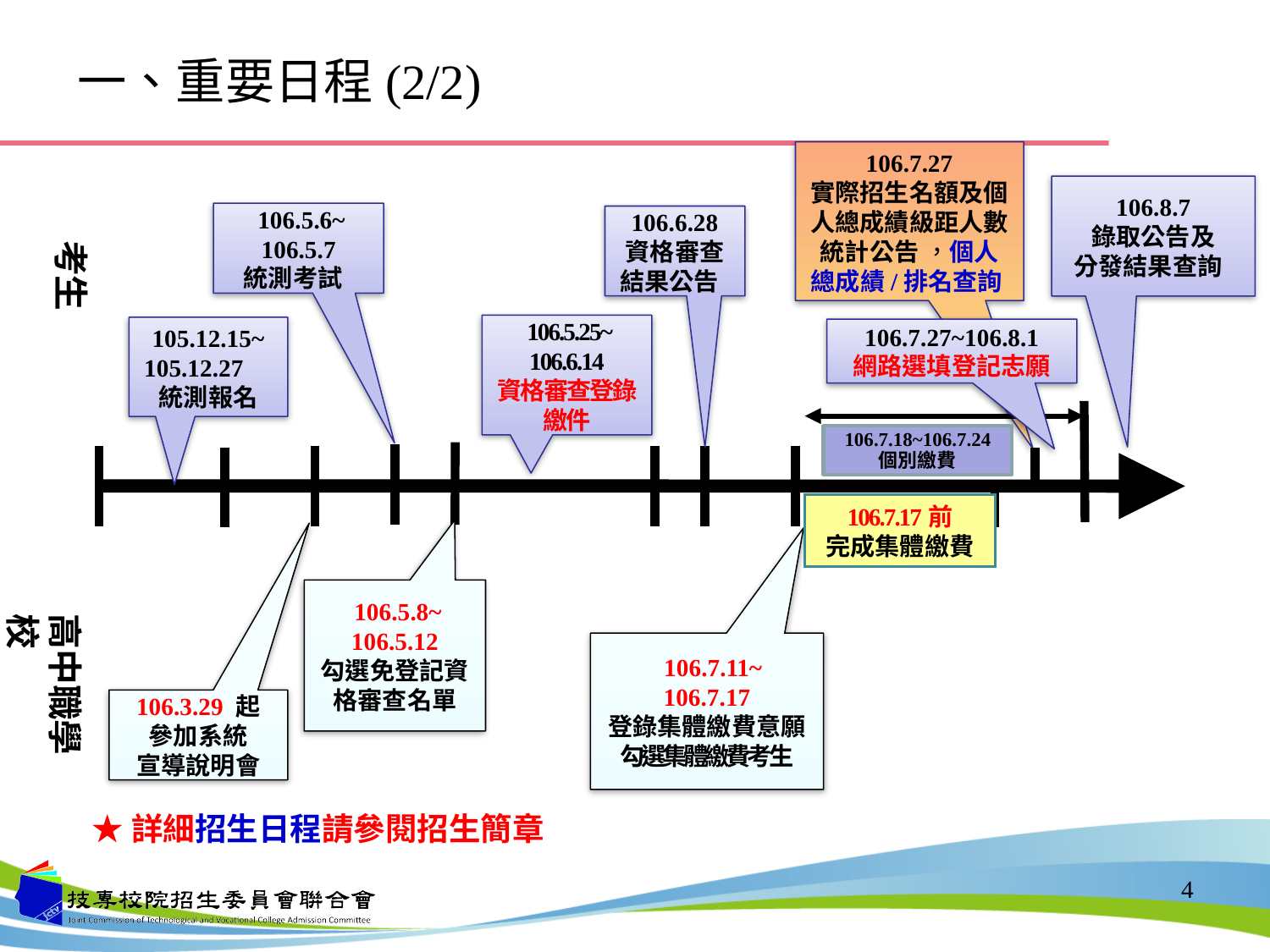

# 一、重要日程(2/2)
106.7.27
實際招生名額及個人總成績級距人數統計公告 ，個人總成績/排名查詢
106.8.7
錄取公告及
分發結果查詢
 106.5.6~
106.5.7
統測考試
106.6.28
資格審查
結果公告
考生
 106.5.25~
106.6.14
資格審查登錄繳件
105.12.15~
 105.12.27
統測報名
106.7.27~106.8.1
網路選填登記志願
106.7.18~106.7.24
個別繳費
106.7.17前
完成集體繳費
 106.5.8~
106.5.12
勾選免登記資格審查名單
高中職學校
  106.7.11~
106.7.17
登錄集體繳費意願
勾選集體繳費考生
106.3.29 起
參加系統
宣導說明會
★詳細招生日程請參閱招生簡章
4